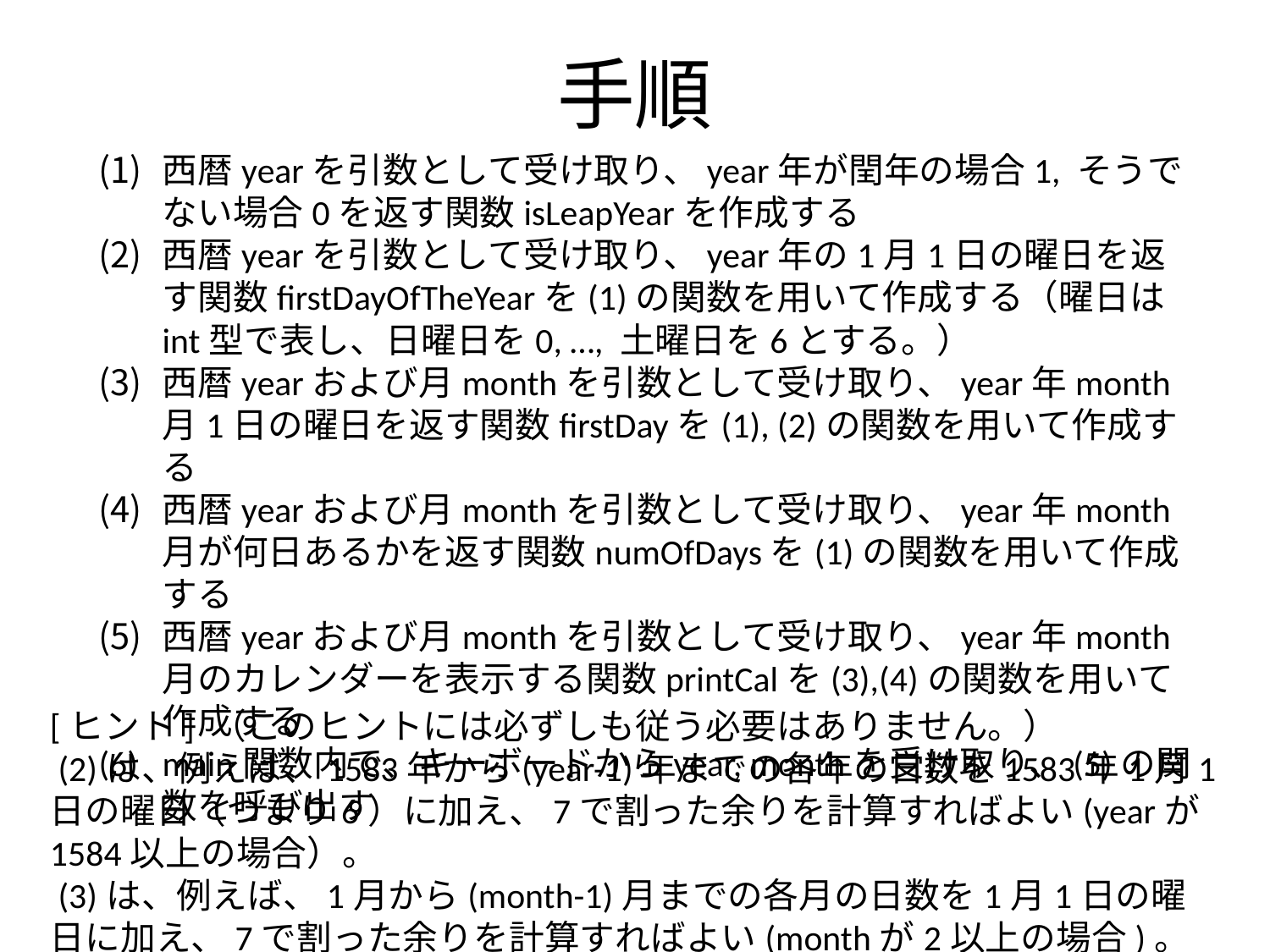

# 手順
西暦yearを引数として受け取り、year年が閏年の場合1, そうでない場合0を返す関数isLeapYearを作成する
西暦yearを引数として受け取り、year年の1月1日の曜日を返す関数firstDayOfTheYearを(1)の関数を用いて作成する（曜日はint型で表し、日曜日を0, …, 土曜日を6とする。）
西暦yearおよび月monthを引数として受け取り、year年month月1日の曜日を返す関数firstDayを(1), (2)の関数を用いて作成する
西暦yearおよび月monthを引数として受け取り、year年month月が何日あるかを返す関数numOfDaysを(1)の関数を用いて作成する
西暦yearおよび月monthを引数として受け取り、year年month月のカレンダーを表示する関数printCalを(3),(4)の関数を用いて作成する
main関数内で、キーボードからyear, monthを受け取り、(5)の関数を呼び出す
[ヒント] （このヒントには必ずしも従う必要はありません。）
 (2)は、例えば、1583年から(year-1)年までの各年の日数を1583年1月1日の曜日（つまり6）に加え、7で割った余りを計算すればよい(yearが1584以上の場合）。
 (3)は、例えば、1月から(month-1)月までの各月の日数を1月1日の曜日に加え、7で割った余りを計算すればよい(monthが2以上の場合)。